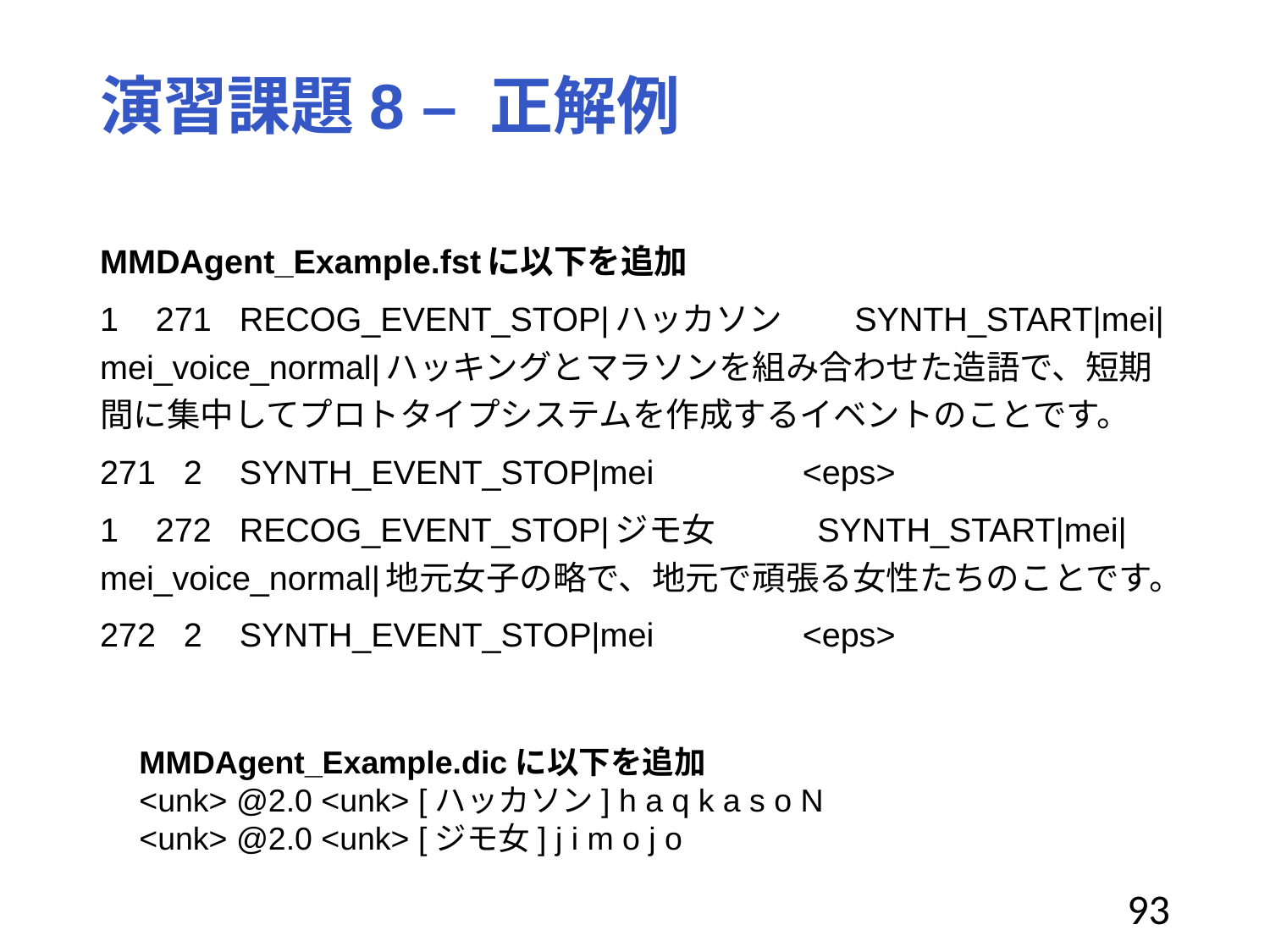

# 演習課題8 – 正解例
MMDAgent_Example.fstに以下を追加
1    271   RECOG_EVENT_STOP|ハッカソン         SYNTH_START|mei|mei_voice_normal|ハッキングとマラソンを組み合わせた造語で、短期間に集中してプロトタイプシステムを作成するイベントのことです。
271   2    SYNTH_EVENT_STOP|mei                <eps>
1    272   RECOG_EVENT_STOP|ジモ女             SYNTH_START|mei|mei_voice_normal|地元女子の略で、地元で頑張る女性たちのことです。
272   2    SYNTH_EVENT_STOP|mei                <eps>
MMDAgent_Example.dicに以下を追加
<unk> @2.0 <unk> [ハッカソン] h a q k a s o N
<unk> @2.0 <unk> [ジモ女] j i m o j o
93